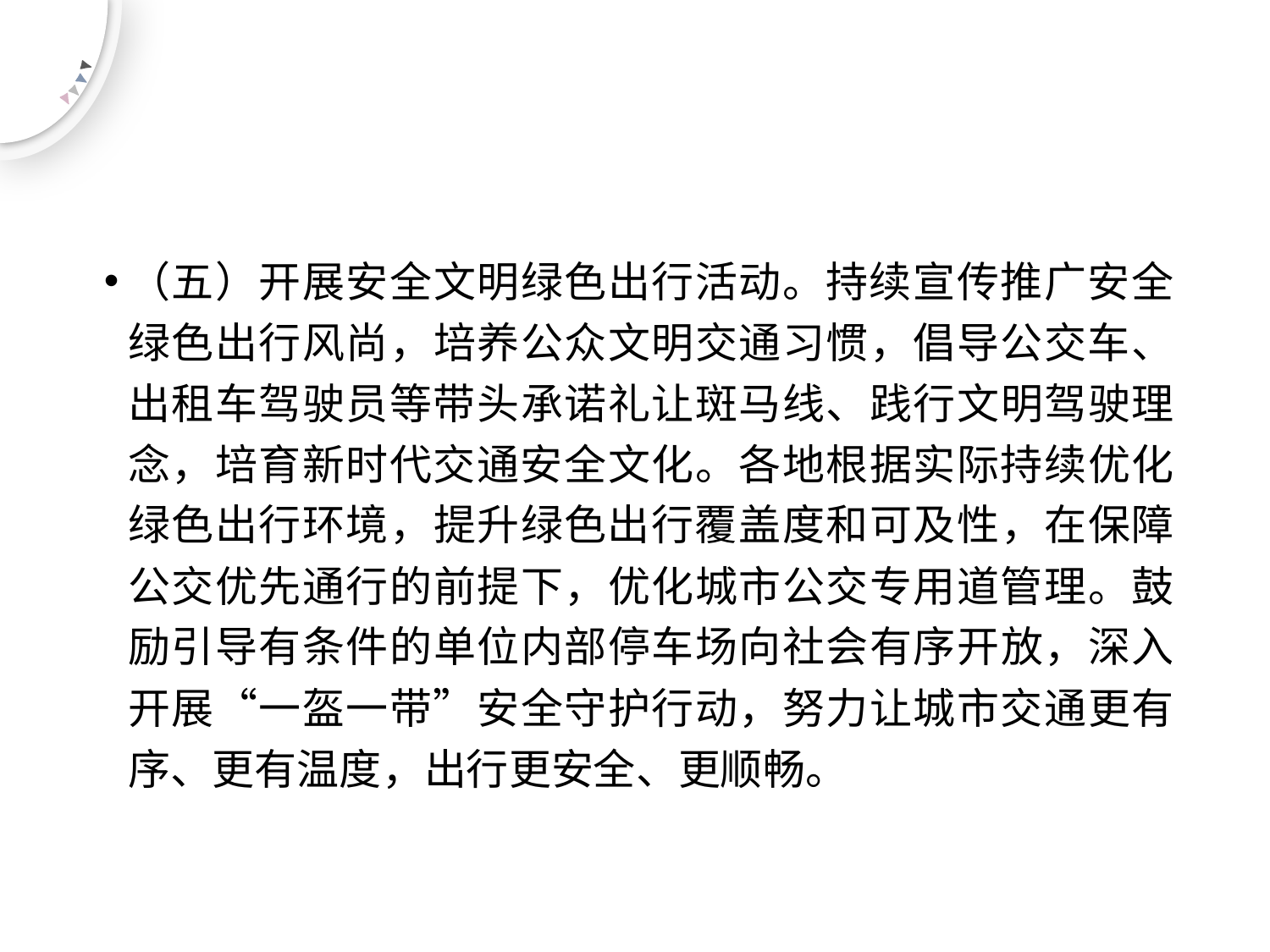

#
（五）开展安全文明绿色出行活动。持续宣传推广安全绿色出行风尚，培养公众文明交通习惯，倡导公交车、出租车驾驶员等带头承诺礼让斑马线、践行文明驾驶理念，培育新时代交通安全文化。各地根据实际持续优化绿色出行环境，提升绿色出行覆盖度和可及性，在保障公交优先通行的前提下，优化城市公交专用道管理。鼓励引导有条件的单位内部停车场向社会有序开放，深入开展“一盔一带”安全守护行动，努力让城市交通更有序、更有温度，出行更安全、更顺畅。